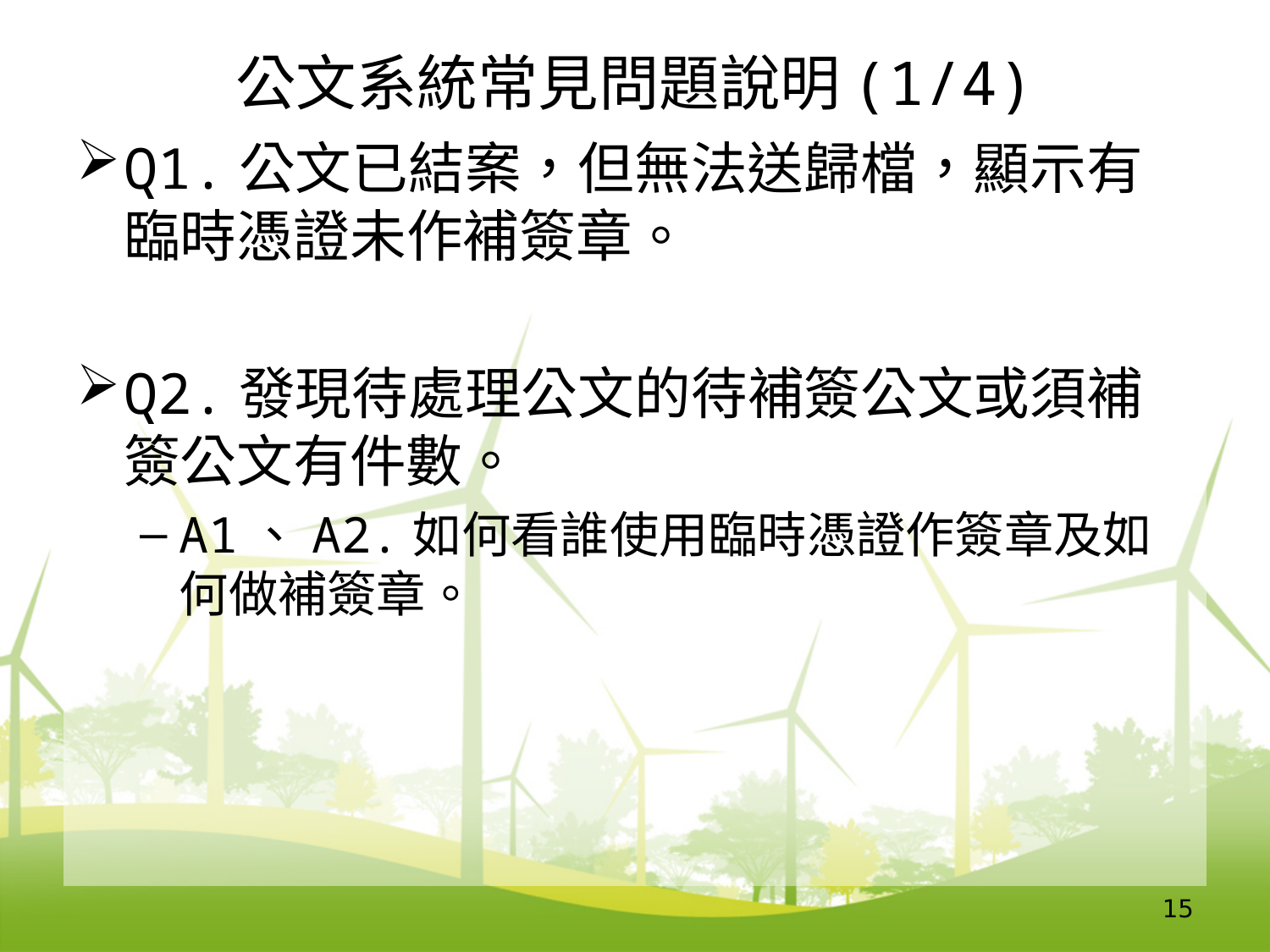

# 公文系統常見問題說明(1/4)
Q1.公文已結案，但無法送歸檔，顯示有臨時憑證未作補簽章。

Q2.發現待處理公文的待補簽公文或須補簽公文有件數。
A1、A2.如何看誰使用臨時憑證作簽章及如何做補簽章。
15